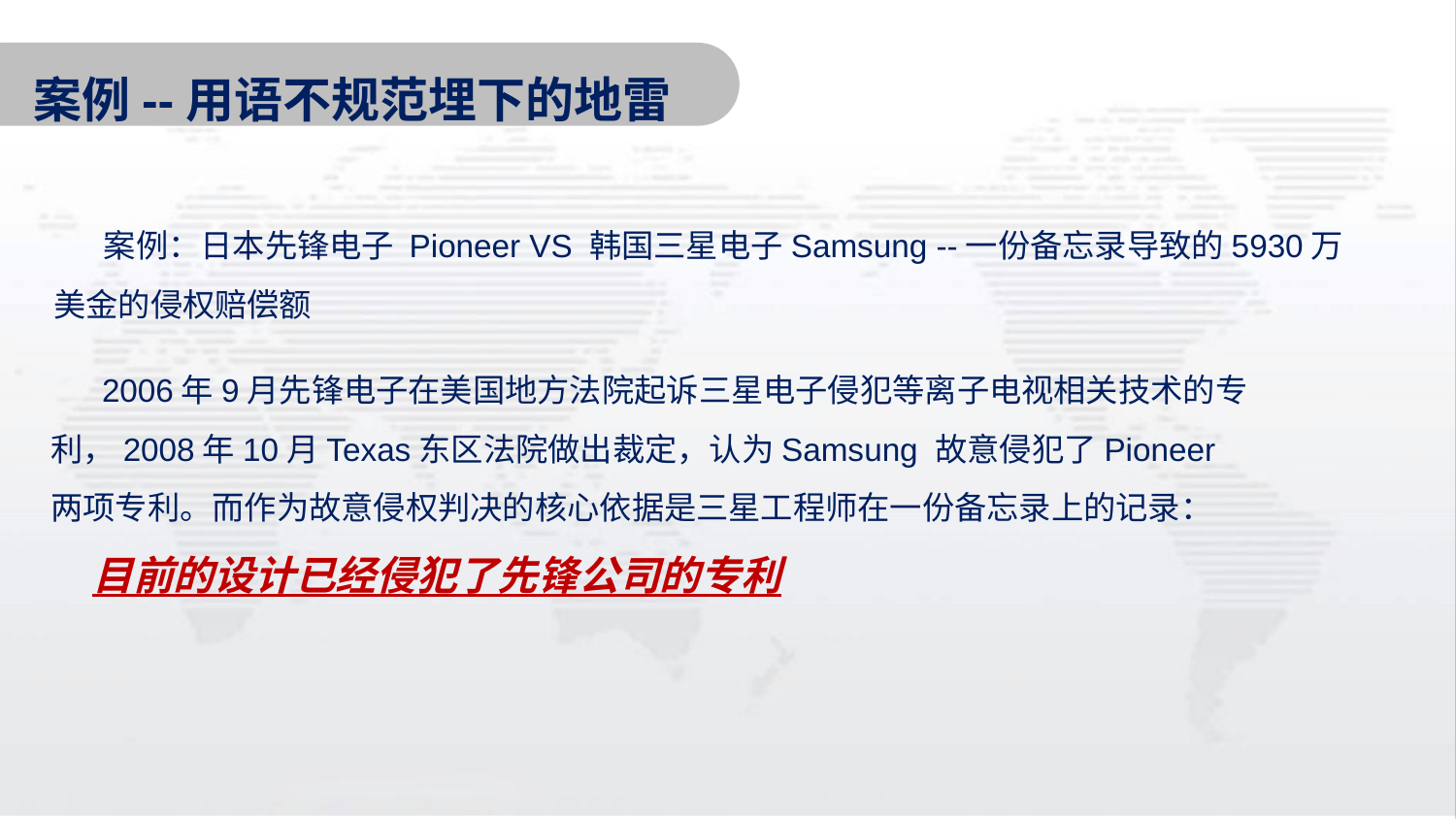

案例--用语不规范埋下的地雷
     案例：日本先锋电子 Pioneer VS 韩国三星电子Samsung --一份备忘录导致的5930万美金的侵权赔偿额

     2006年9月先锋电子在美国地方法院起诉三星电子侵犯等离子电视相关技术的专利，2008年10月Texas东区法院做出裁定，认为Samsung 故意侵犯了Pioneer 两项专利。而作为故意侵权判决的核心依据是三星工程师在一份备忘录上的记录：
    目前的设计已经侵犯了先锋公司的专利